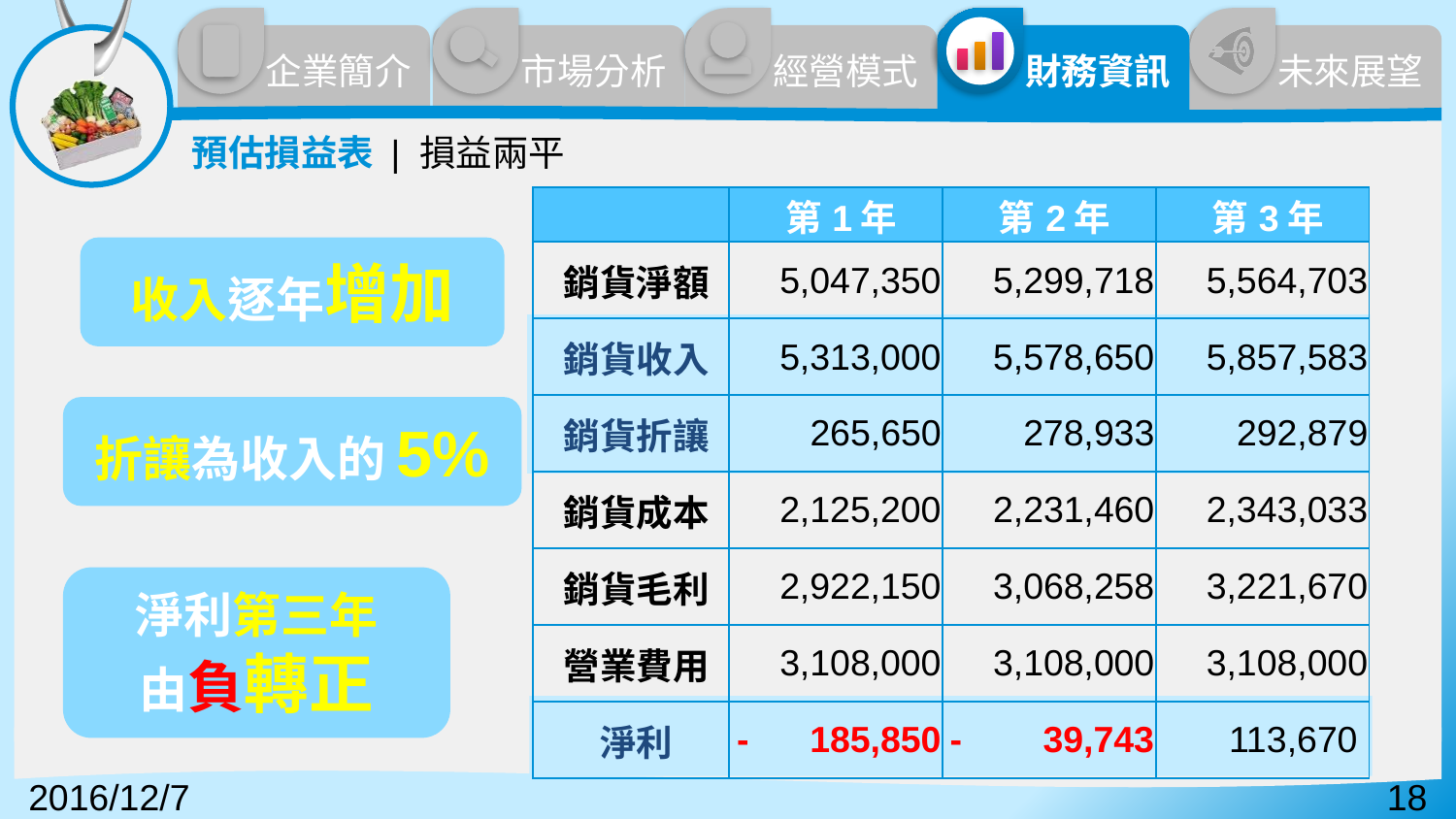

預估損益表 | 損益兩平
|  | 第1年 | 第2年 | 第3年 |
| --- | --- | --- | --- |
| 銷貨淨額 | 5,047,350 | 5,299,718 | 5,564,703 |
| 銷貨收入 | 5,313,000 | 5,578,650 | 5,857,583 |
| 銷貨折讓 | 265,650 | 278,933 | 292,879 |
| 銷貨成本 | 2,125,200 | 2,231,460 | 2,343,033 |
| 銷貨毛利 | 2,922,150 | 3,068,258 | 3,221,670 |
| 營業費用 | 3,108,000 | 3,108,000 | 3,108,000 |
| 淨利 | - 185,850 | - 39,743 | 113,670 |
收入逐年增加

折讓為收入的5%
淨利第三年
由負轉正

2016/12/7
18